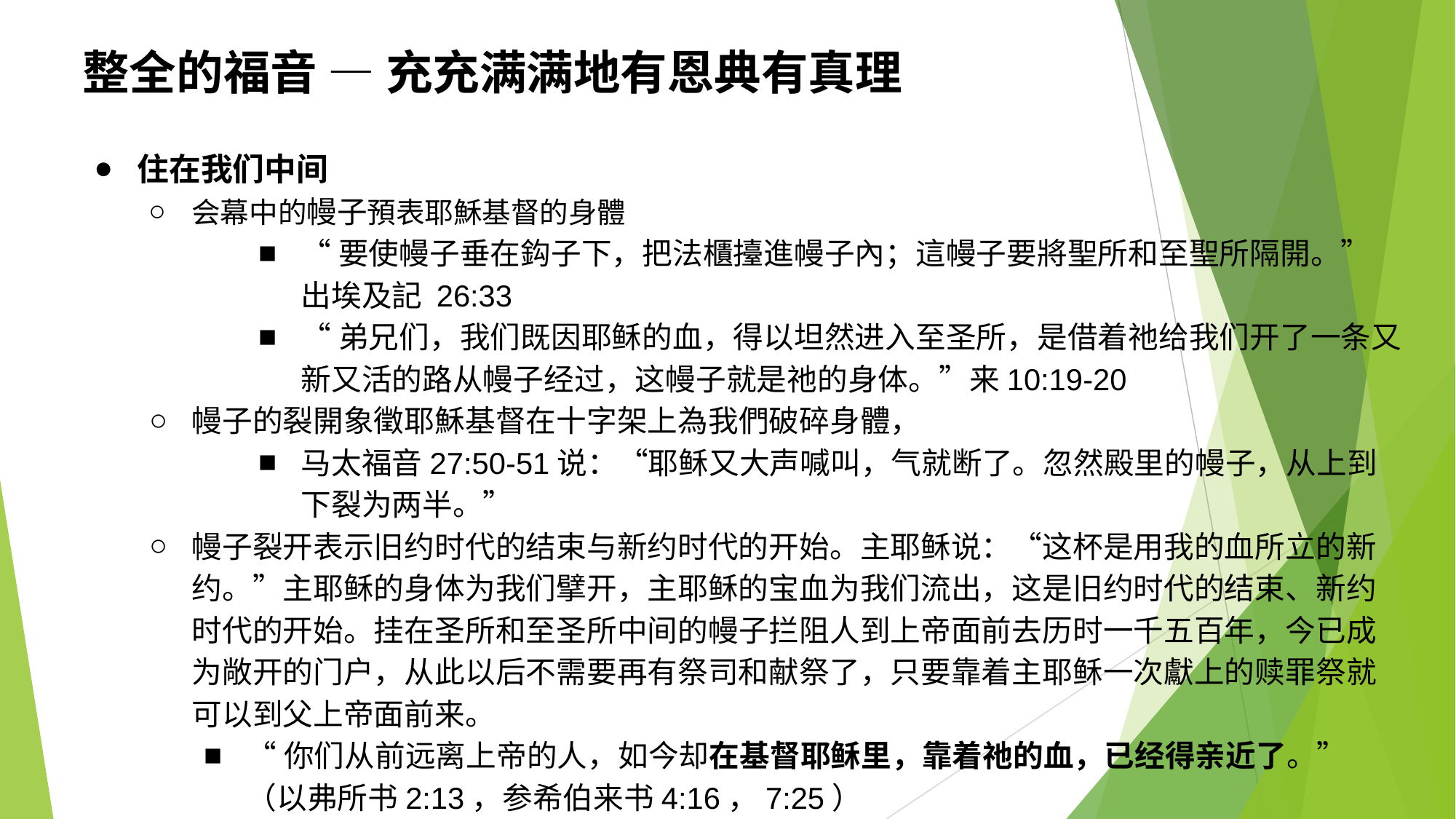

整全的福音 — 充充满满地有恩典有真理

住在我们中间
会幕中的幔子預表耶穌基督的身體
“要使幔子垂在鈎子下，把法櫃擡進幔子內；這幔子要將聖所和至聖所隔開。” 出埃及記‬ ‭26‬:‭33‬ ‭
“弟兄们，我们既因耶稣的血，得以坦然进入至圣所，是借着祂给我们开了一条又新又活的路从幔子经过，这幔子就是祂的身体。”来10:19-20
幔子的裂開象徵耶穌基督在十字架上為我們破碎身體，
马太福音27:50-51说：“耶稣又大声喊叫，气就断了。忽然殿里的幔子，从上到下裂为两半。”
幔子裂开表示旧约时代的结束与新约时代的开始。主耶稣说：“这杯是用我的血所立的新约。”主耶稣的身体为我们擘开，主耶稣的宝血为我们流出，这是旧约时代的结束、新约时代的开始。挂在圣所和至圣所中间的幔子拦阻人到上帝面前去历时一千五百年，今已成为敞开的门户，从此以后不需要再有祭司和献祭了，只要靠着主耶稣一次獻上的赎罪祭就可以到父上帝面前来。
“你们从前远离上帝的人，如今却在基督耶稣里，靠着祂的血，已经得亲近了。”（以弗所书2:13，参希伯来书4:16，7:25）